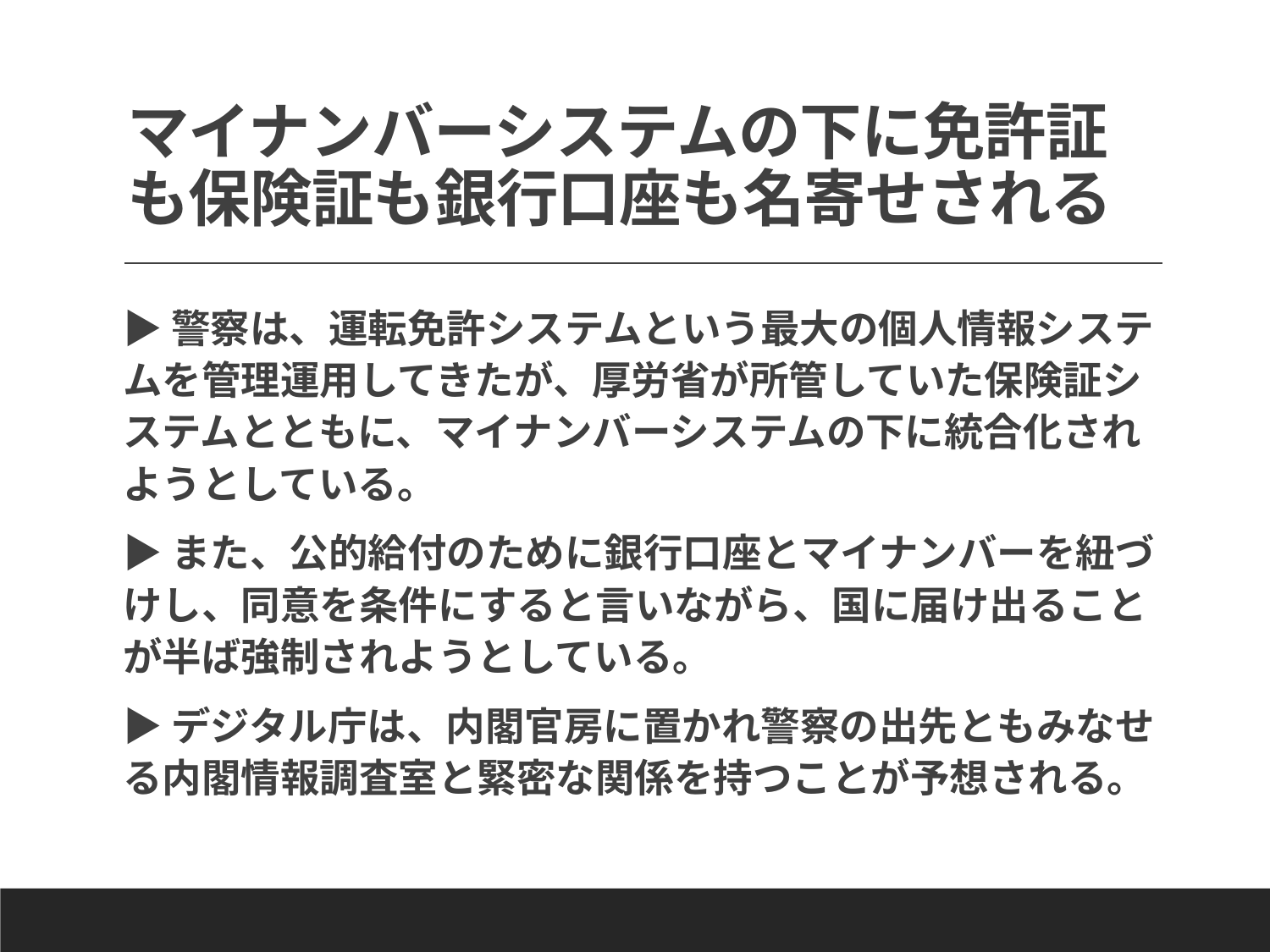

# マイナンバーシステムの下に免許証も保険証も銀行口座も名寄せされる
▶警察は、運転免許システムという最大の個人情報システムを管理運用してきたが、厚労省が所管していた保険証システムとともに、マイナンバーシステムの下に統合化されようとしている。
▶また、公的給付のために銀行口座とマイナンバーを紐づけし、同意を条件にすると言いながら、国に届け出ることが半ば強制されようとしている。
▶デジタル庁は、内閣官房に置かれ警察の出先ともみなせる内閣情報調査室と緊密な関係を持つことが予想される。